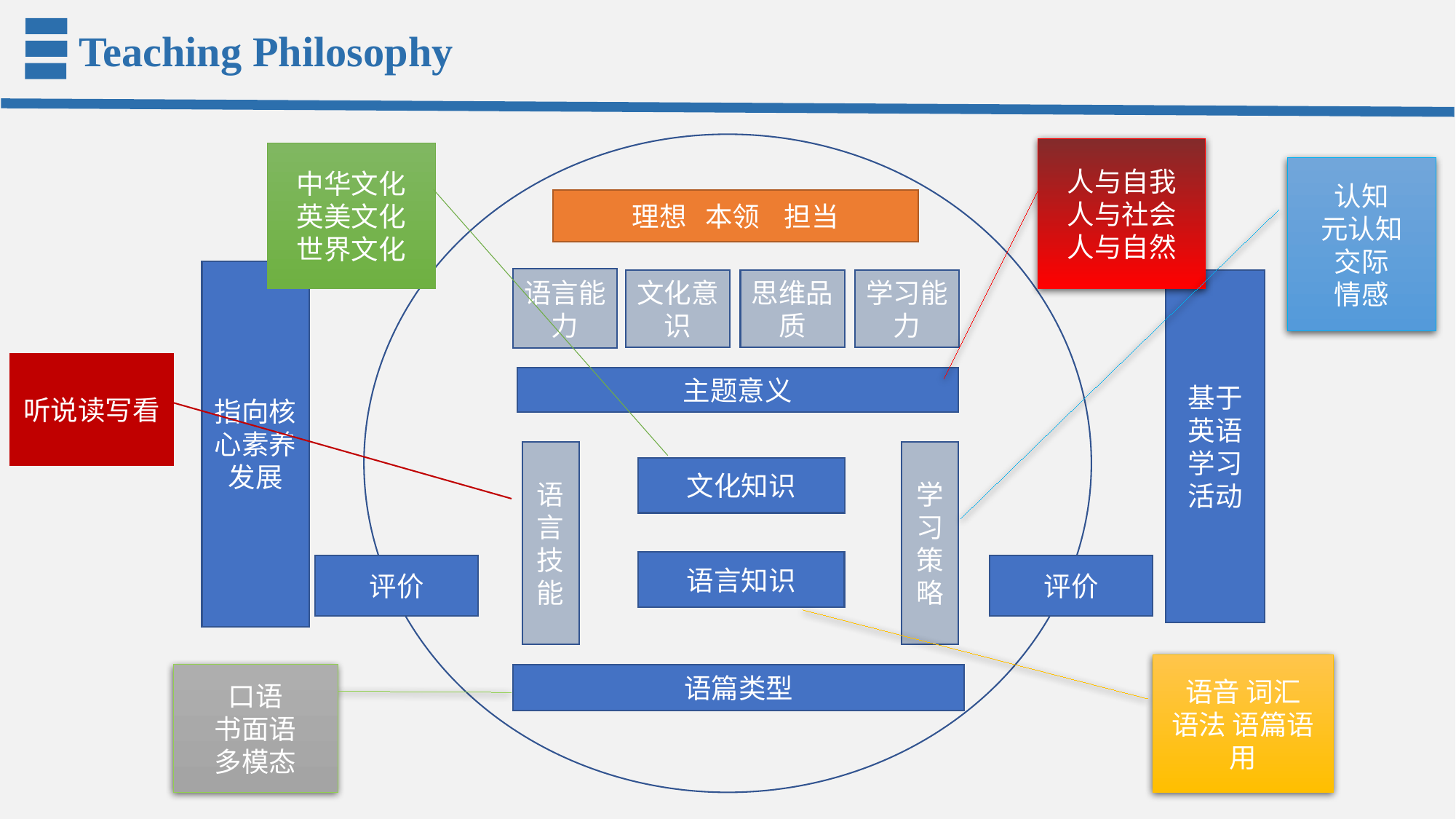

Teaching Philosophy

人与自我
人与社会
人与自然
中华文化
英美文化
世界文化
认知
元认知
交际
情感
理想   本领    担当
指向核心素养发展
语言能力
文化意识
学习能力
思维品质
基于英语学习活动
听说读写看
主题意义
语言技能
学习策略
文化知识
语言知识
评价
评价
语音 词汇
语法 语篇语用
口语
书面语
多模态
语篇类型